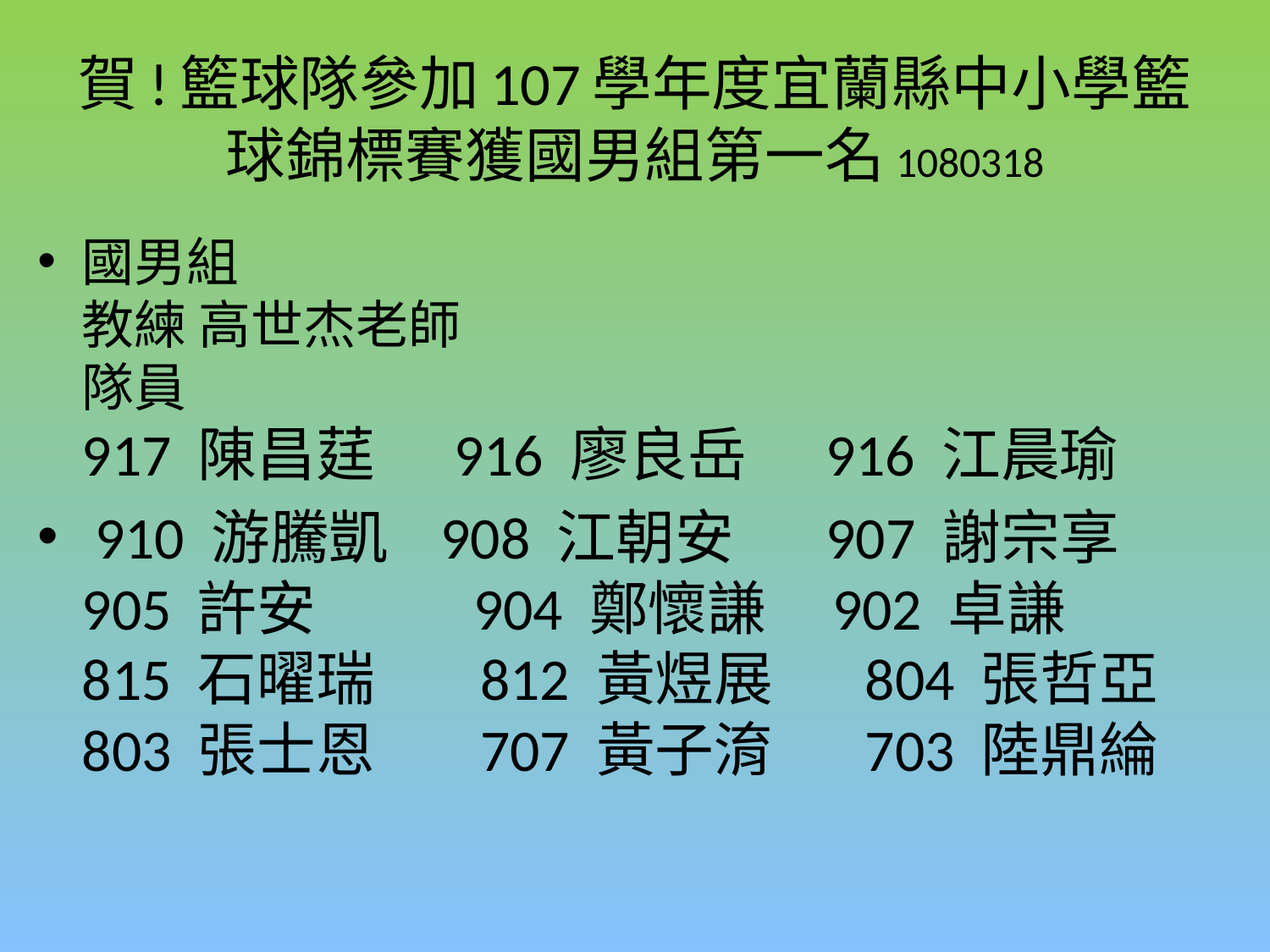

# 賀!籃球隊參加107學年度宜蘭縣中小學籃球錦標賽獲國男組第一名1080318
國男組
教練 高世杰老師
隊員
917 陳昌莛     916 廖良岳     916 江晨瑜
 910 游騰凱   908 江朝安      907 謝宗享        905 許安           904 鄭懷謙    902 卓謙              815 石曜瑞       812 黃煜展      804 張哲亞
803 張士恩       707 黃子淯      703 陸鼎綸